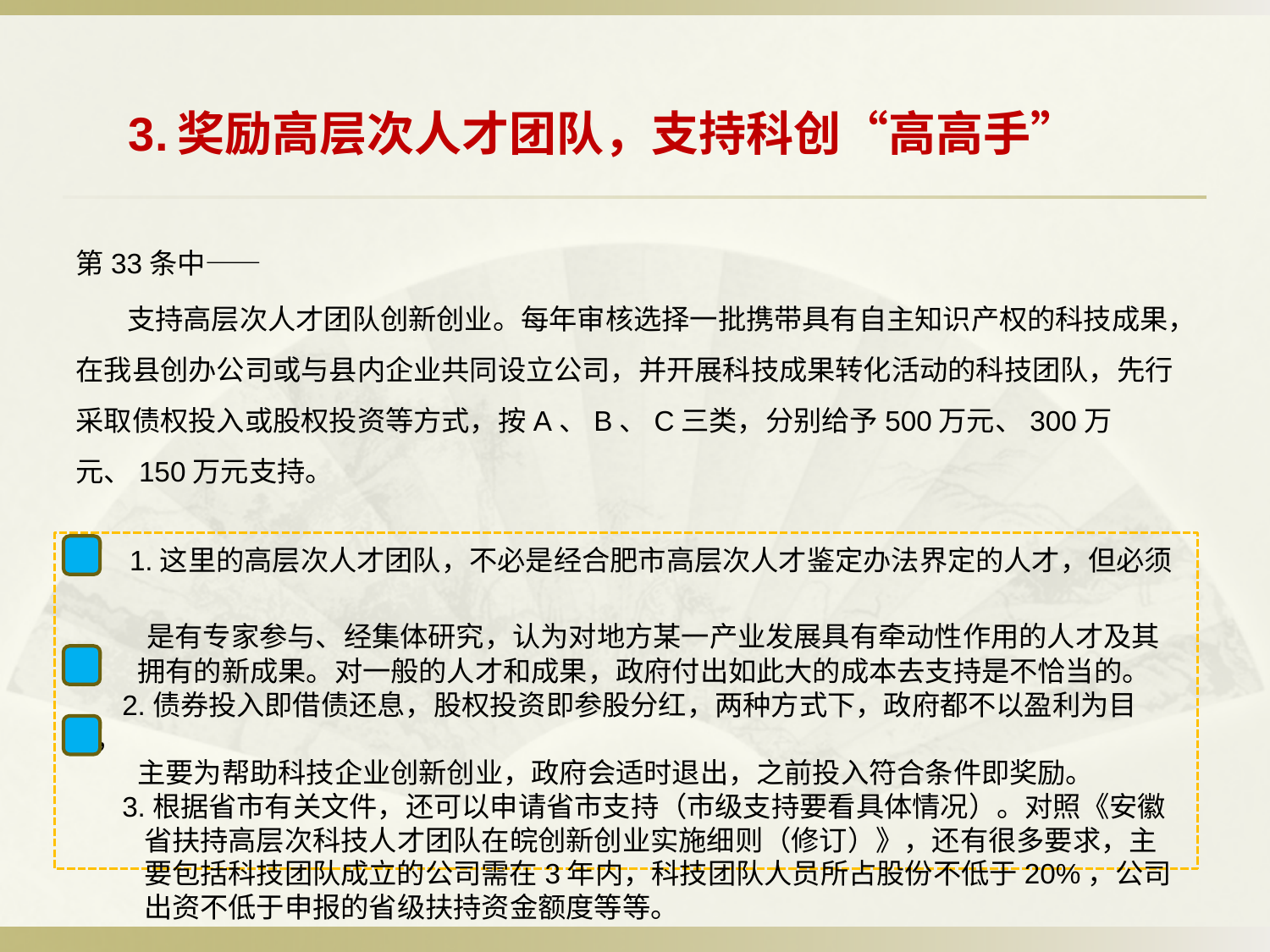

# 3.奖励高层次人才团队，支持科创“高高手”
第33条中——
       支持高层次人才团队创新创业。每年审核选择一批携带具有自主知识产权的科技成果，在我县创办公司或与县内企业共同设立公司，并开展科技成果转化活动的科技团队，先行采取债权投入或股权投资等方式，按A、B、C三类，分别给予500万元、300万元、150万元支持。
       1.这里的高层次人才团队，不必是经合肥市高层次人才鉴定办法界定的人才，但必须
          是有专家参与、经集体研究，认为对地方某一产业发展具有牵动性作用的人才及其
          拥有的新成果。对一般的人才和成果，政府付出如此大的成本去支持是不恰当的。
       2.债券投入即借债还息，股权投资即参股分红，两种方式下，政府都不以盈利为目的，
          主要为帮助科技企业创新创业，政府会适时退出，之前投入符合条件即奖励。
       3.根据省市有关文件，还可以申请省市支持（市级支持要看具体情况）。对照《安徽
           省扶持高层次科技人才团队在皖创新创业实施细则（修订）》，还有很多要求，主
           要包括科技团队成立的公司需在3年内，科技团队人员所占股份不低于20%，公司
           出资不低于申报的省级扶持资金额度等等。